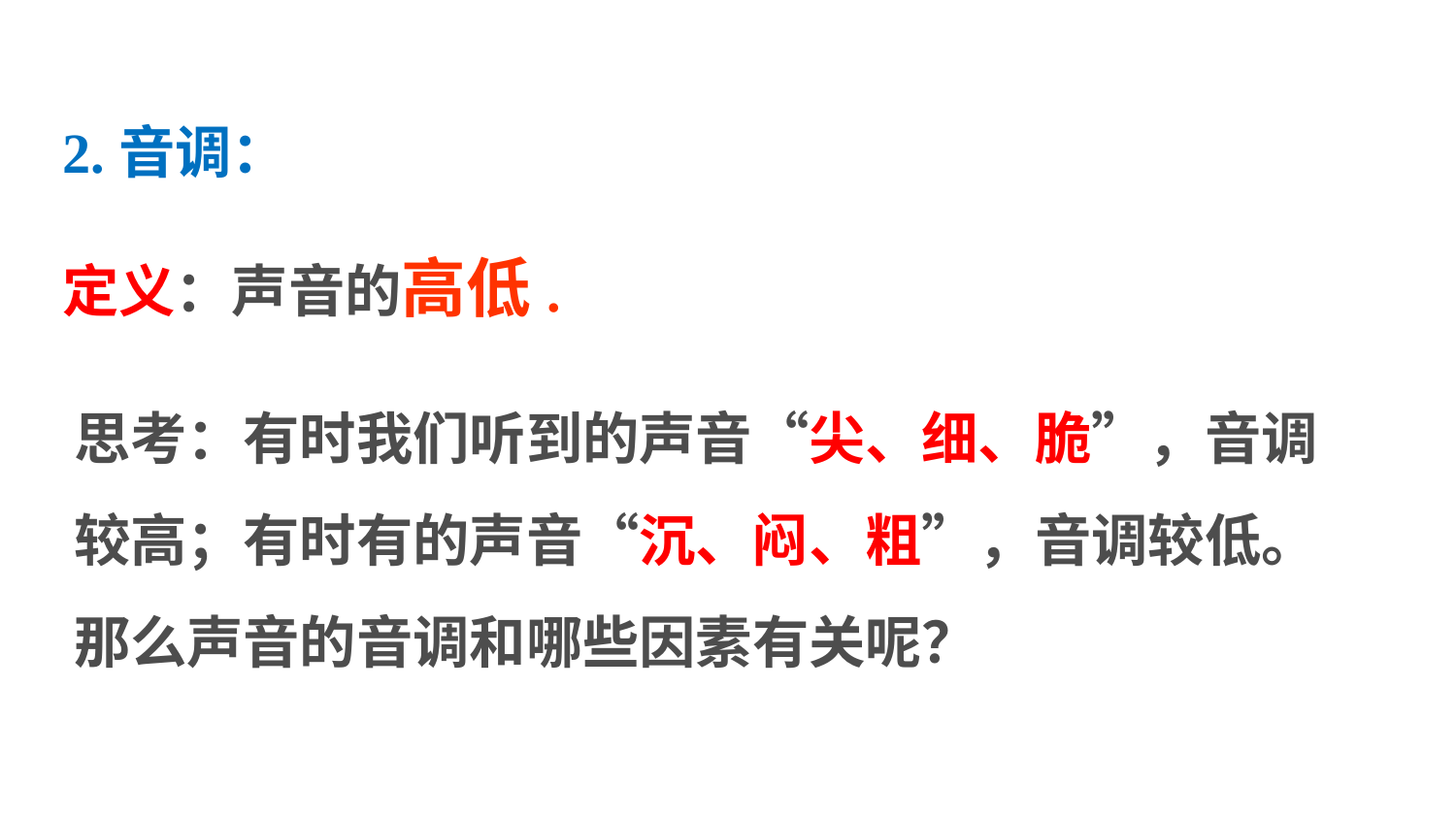

2.音调：
定义：声音的高低.
思考：有时我们听到的声音“尖、细、脆”，音调较高；有时有的声音“沉、闷、粗”，音调较低。那么声音的音调和哪些因素有关呢？